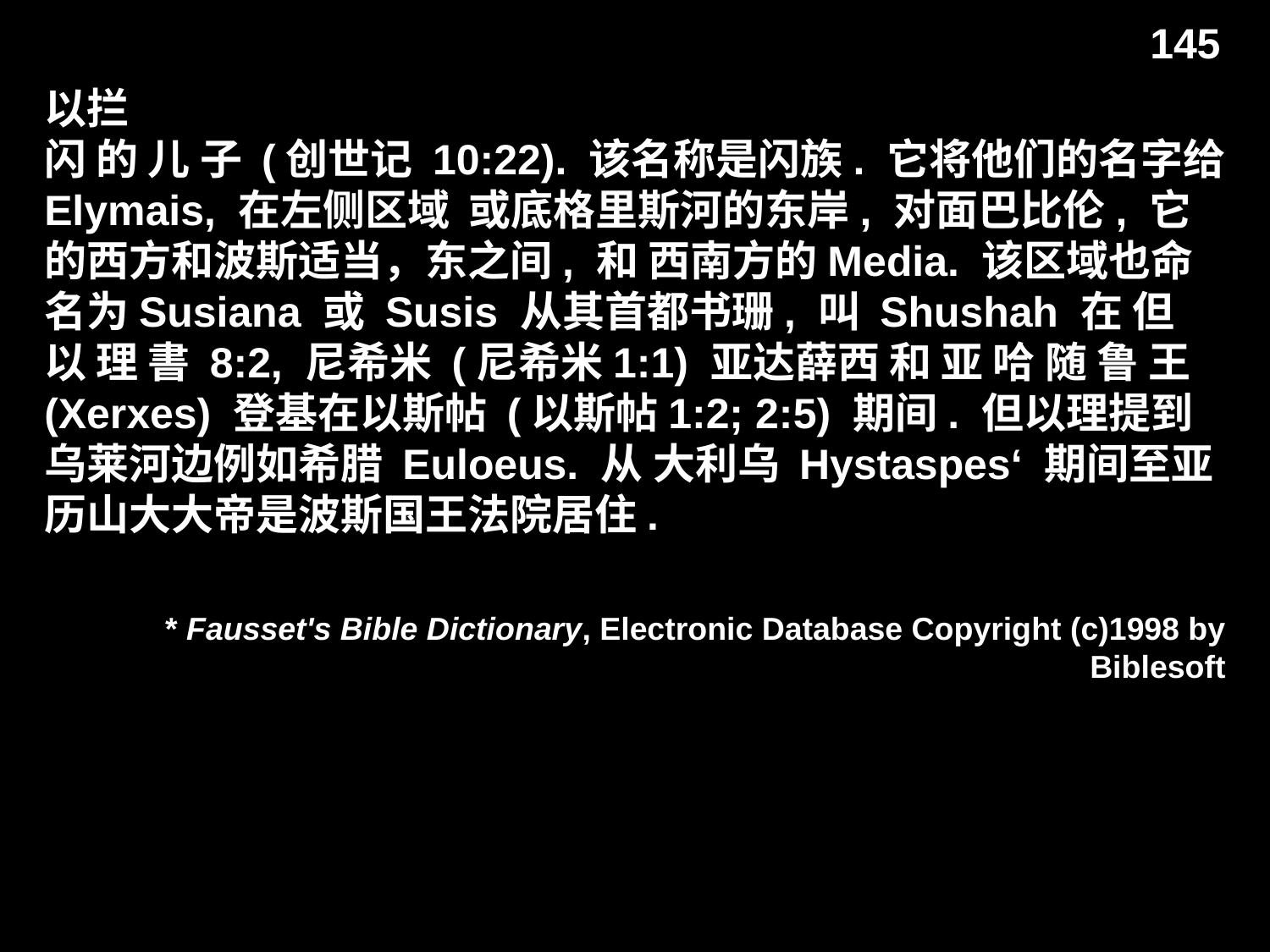

145
以拦
闪 的 儿 子 (创世记 10:22). 该名称是闪族. 它将他们的名字给 Elymais, 在左侧区域  或底格里斯河的东岸, 对面巴比伦, 它的西方和波斯适当，东之间, 和 西南方的Media. 该区域也命名为Susiana 或 Susis 从其首都书珊, 叫 Shushah 在 但 以 理 書 8:2, 尼希米 (尼希米1:1) 亚达薛西 和 亚 哈 随 鲁 王 (Xerxes) 登基在以斯帖 (以斯帖1:2; 2:5) 期间. 但以理提到乌莱河边例如希腊 Euloeus. 从 大利乌 Hystaspes‘ 期间至亚历山大大帝是波斯国王法院居住.

* Fausset's Bible Dictionary, Electronic Database Copyright (c)1998 by Biblesoft